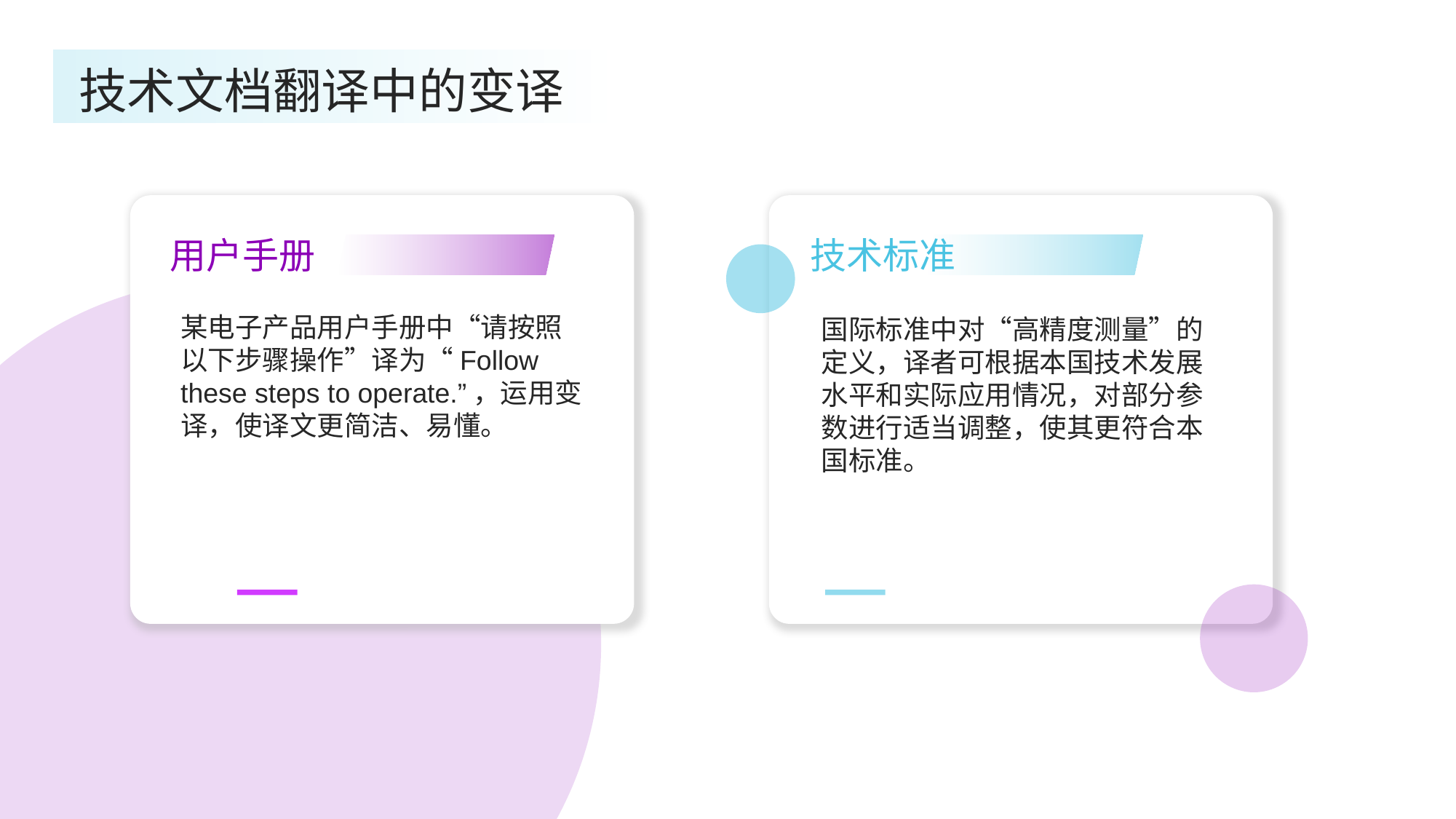

技术文档翻译中的变译

用户手册
技术标准

某电子产品用户手册中“请按照以下步骤操作”译为“Follow these steps to operate.”，运用变译，使译文更简洁、易懂。

国际标准中对“高精度测量”的定义，译者可根据本国技术发展水平和实际应用情况，对部分参数进行适当调整，使其更符合本国标准。